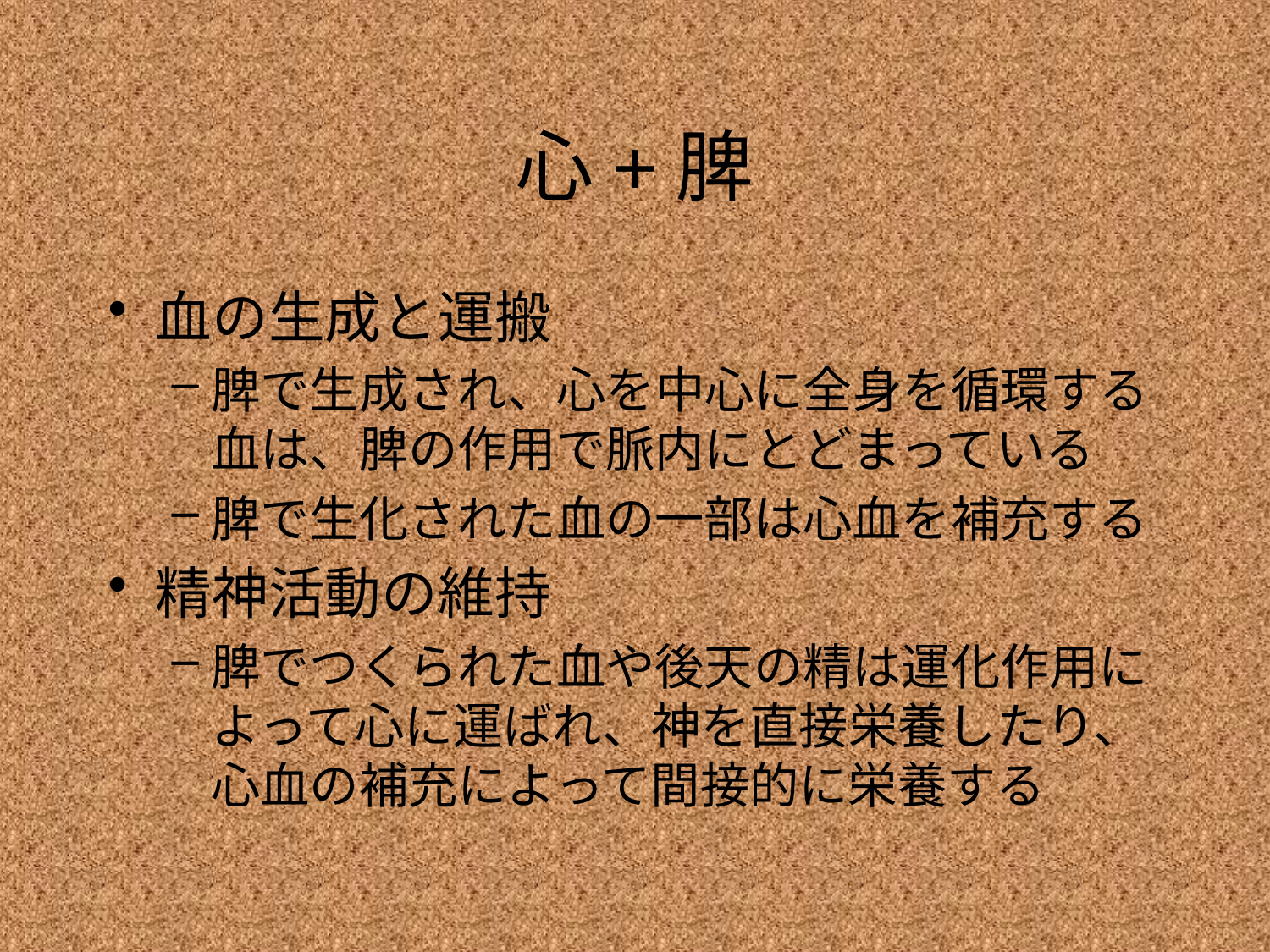

# 心+脾
血の生成と運搬
脾で生成され、心を中心に全身を循環する血は、脾の作用で脈内にとどまっている
脾で生化された血の一部は心血を補充する
精神活動の維持
脾でつくられた血や後天の精は運化作用によって心に運ばれ、神を直接栄養したり、心血の補充によって間接的に栄養する